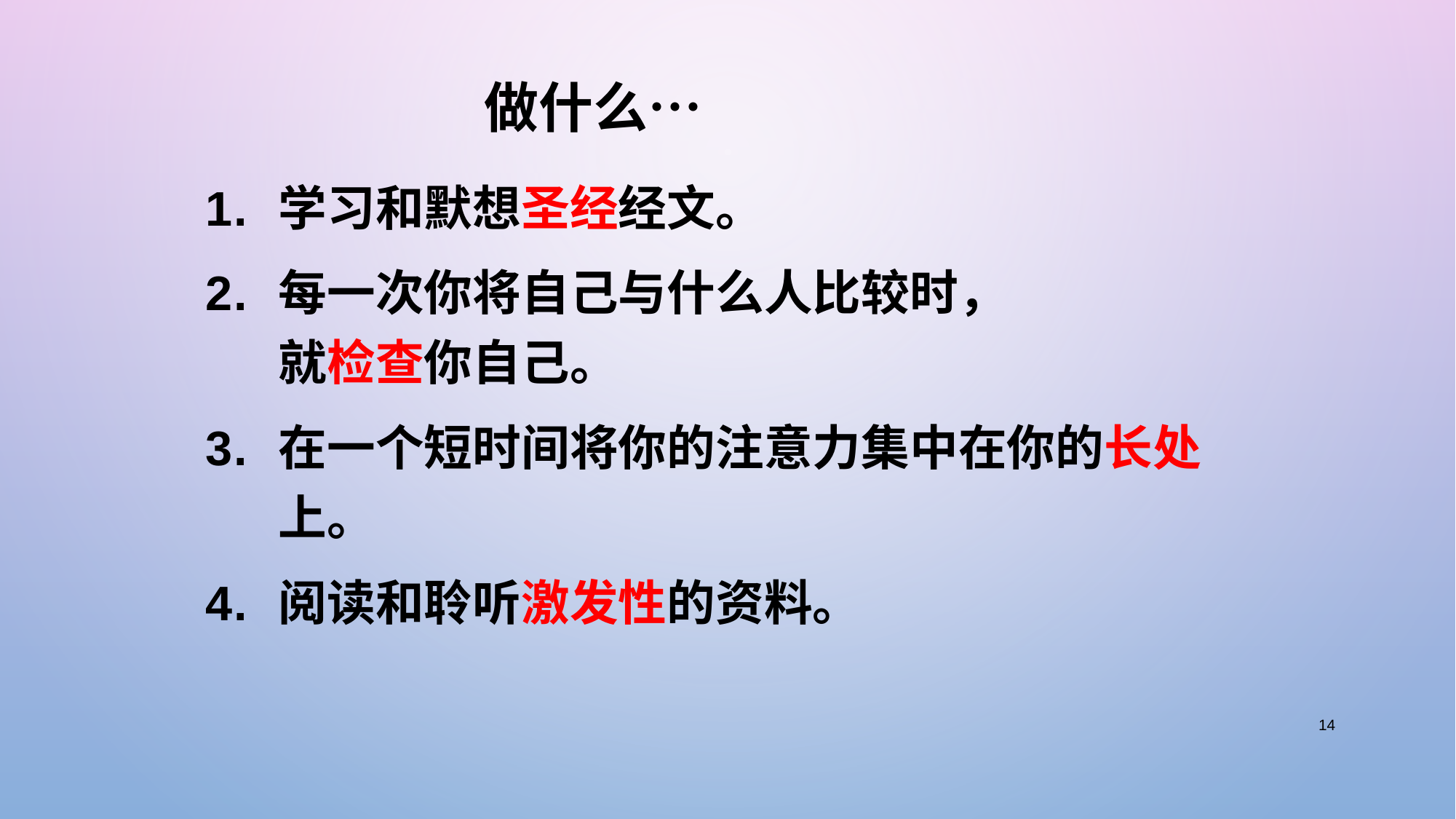

# 做什么…
学习和默想圣经经文。
每一次你将自己与什么人比较时，
就检查你自己。
在一个短时间将你的注意力集中在你的长处上。
阅读和聆听激发性的资料。
14